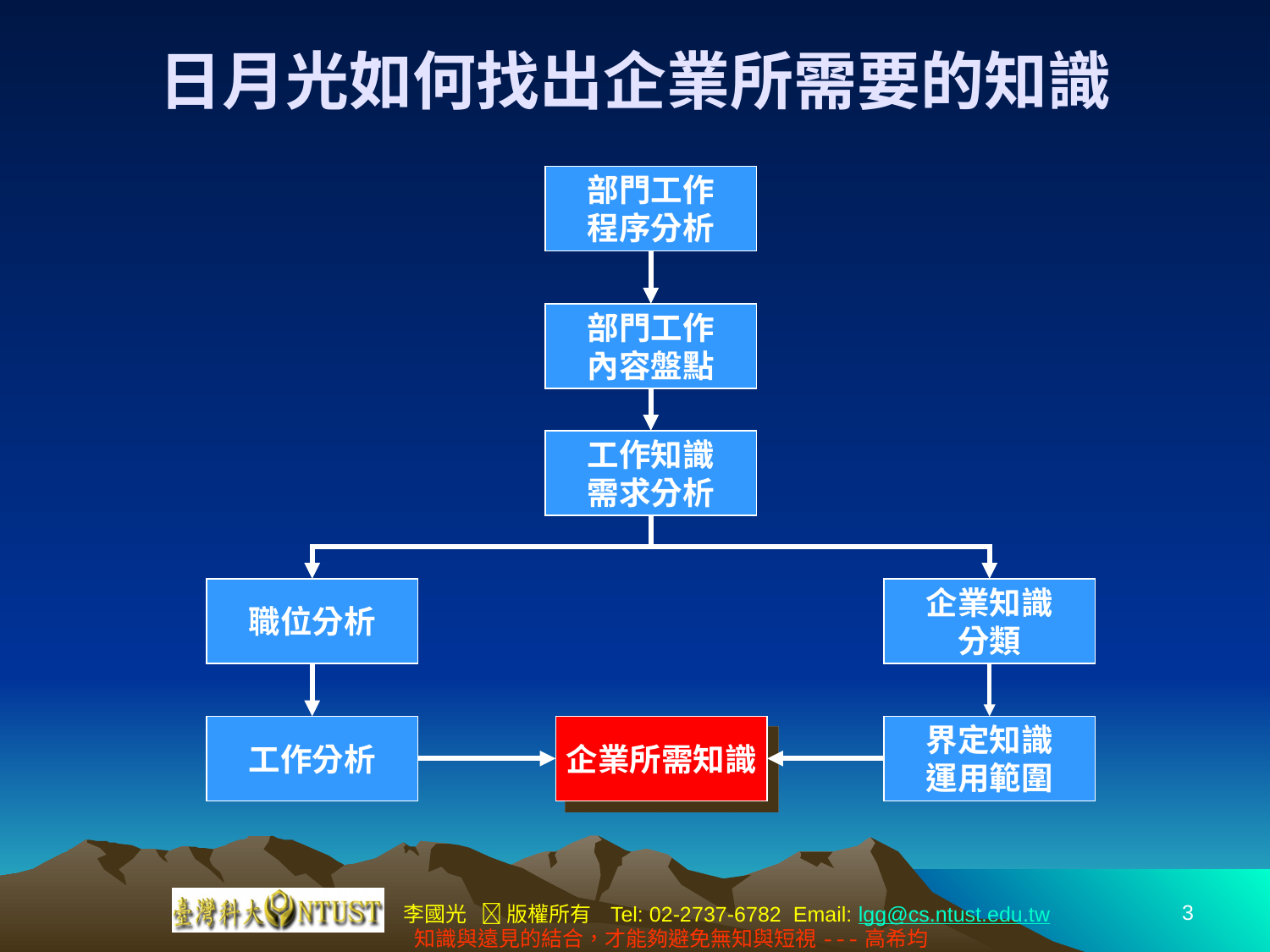

# 日月光如何找出企業所需要的知識
部門工作
程序分析
部門工作
內容盤點
工作知識
需求分析
職位分析
企業知識
分類
工作分析
企業所需知識
界定知識
運用範圍
3